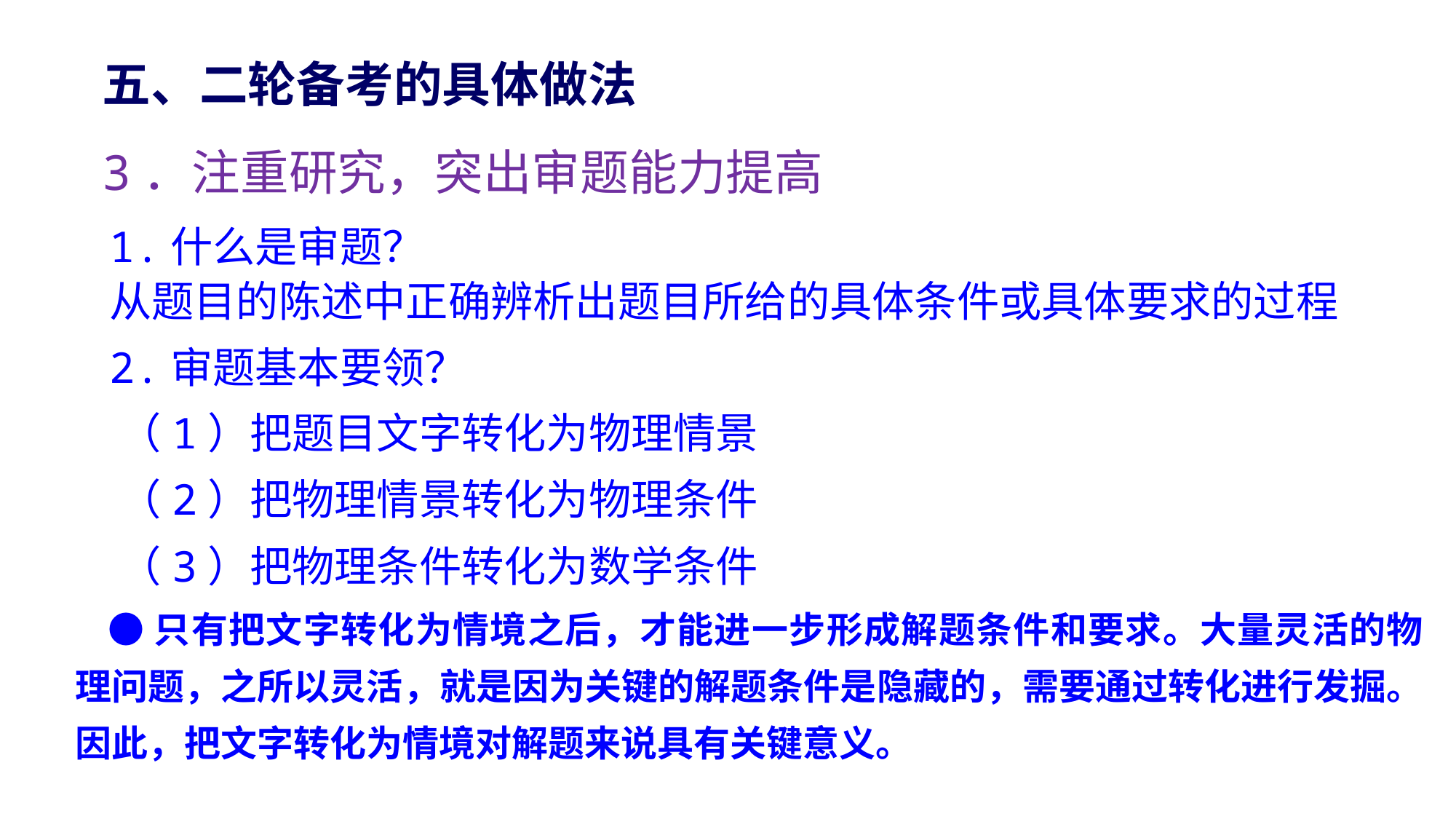

五、二轮备考的具体做法
3．注重研究，突出审题能力提高
1.什么是审题？

从题目的陈述中正确辨析出题目所给的具体条件或具体要求的过程

2.审题基本要领？

（1）把题目文字转化为物理情景
（2）把物理情景转化为物理条件
（3）把物理条件转化为数学条件
●只有把文字转化为情境之后，才能进一步形成解题条件和要求。大量灵活的物理问题，之所以灵活，就是因为关键的解题条件是隐藏的，需要通过转化进行发掘。因此，把文字转化为情境对解题来说具有关键意义。

●怎样才会自觉地把文字转化为情景？这就需要增强学生的实践意识，以实现转化的自觉性。